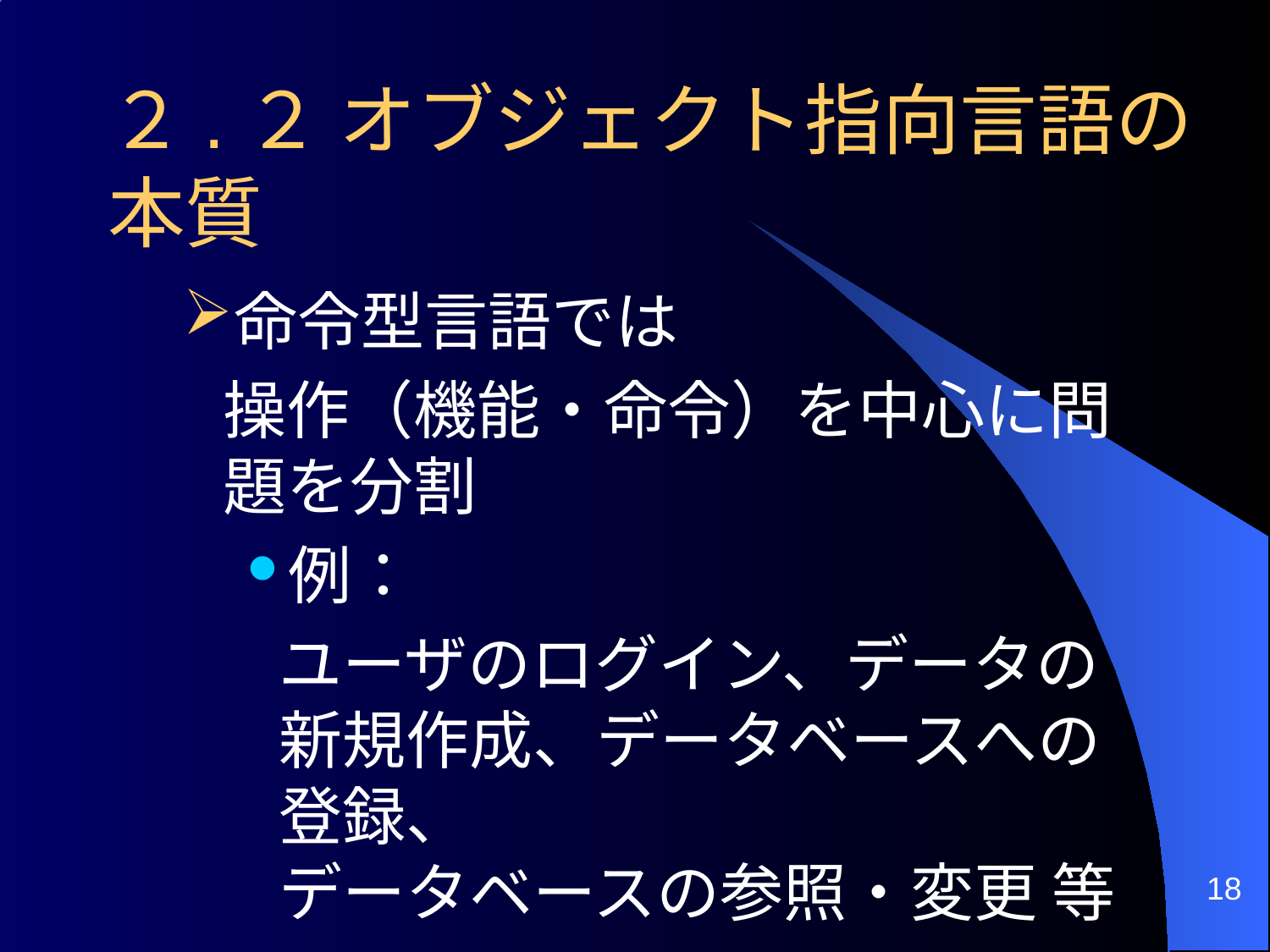

# ２.２ オブジェクト指向言語の本質
命令型言語では
	操作（機能・命令）を中心に問題を分割
例：
	ユーザのログイン、データの新規作成、データベースへの登録、
データベースの参照・変更 等
18